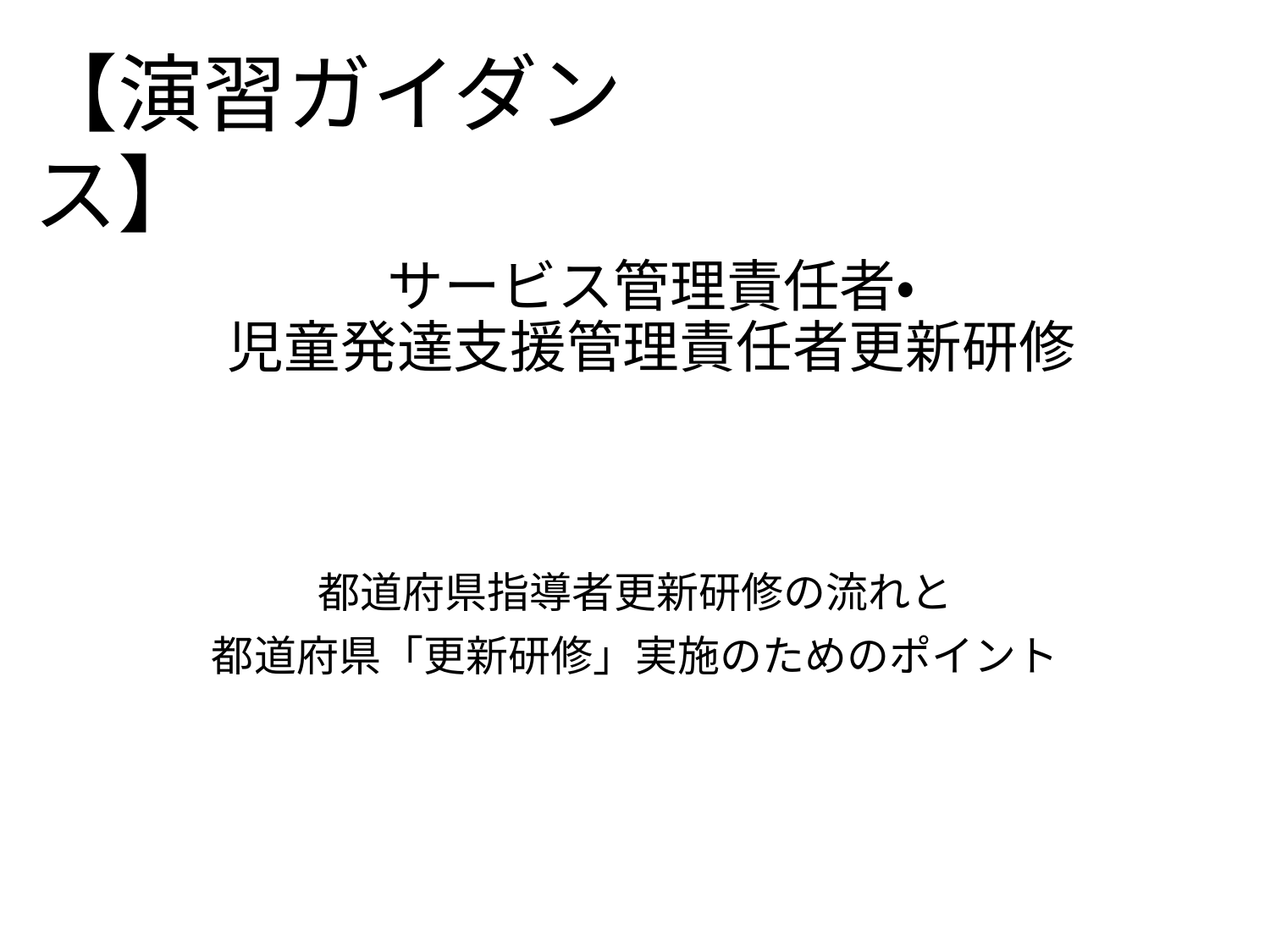

【演習ガイダンス】
# サービス管理責任者・ 児童発達支援管理責任者更新研修
都道府県指導者更新研修の流れと
都道府県「更新研修」実施のためのポイント